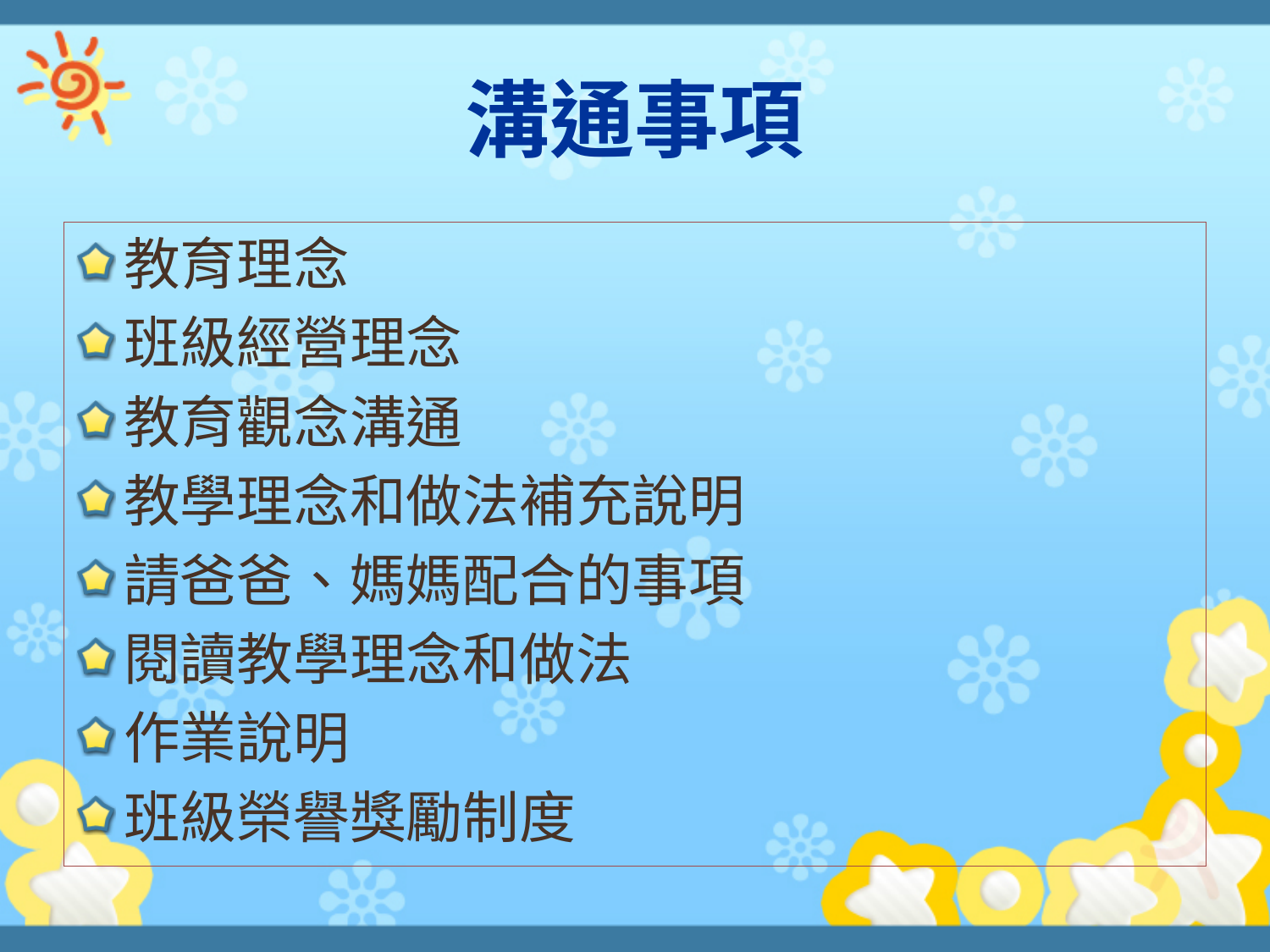

# 溝通事項
教育理念
班級經營理念
教育觀念溝通
教學理念和做法補充說明
請爸爸、媽媽配合的事項
閱讀教學理念和做法
作業說明
班級榮譽獎勵制度